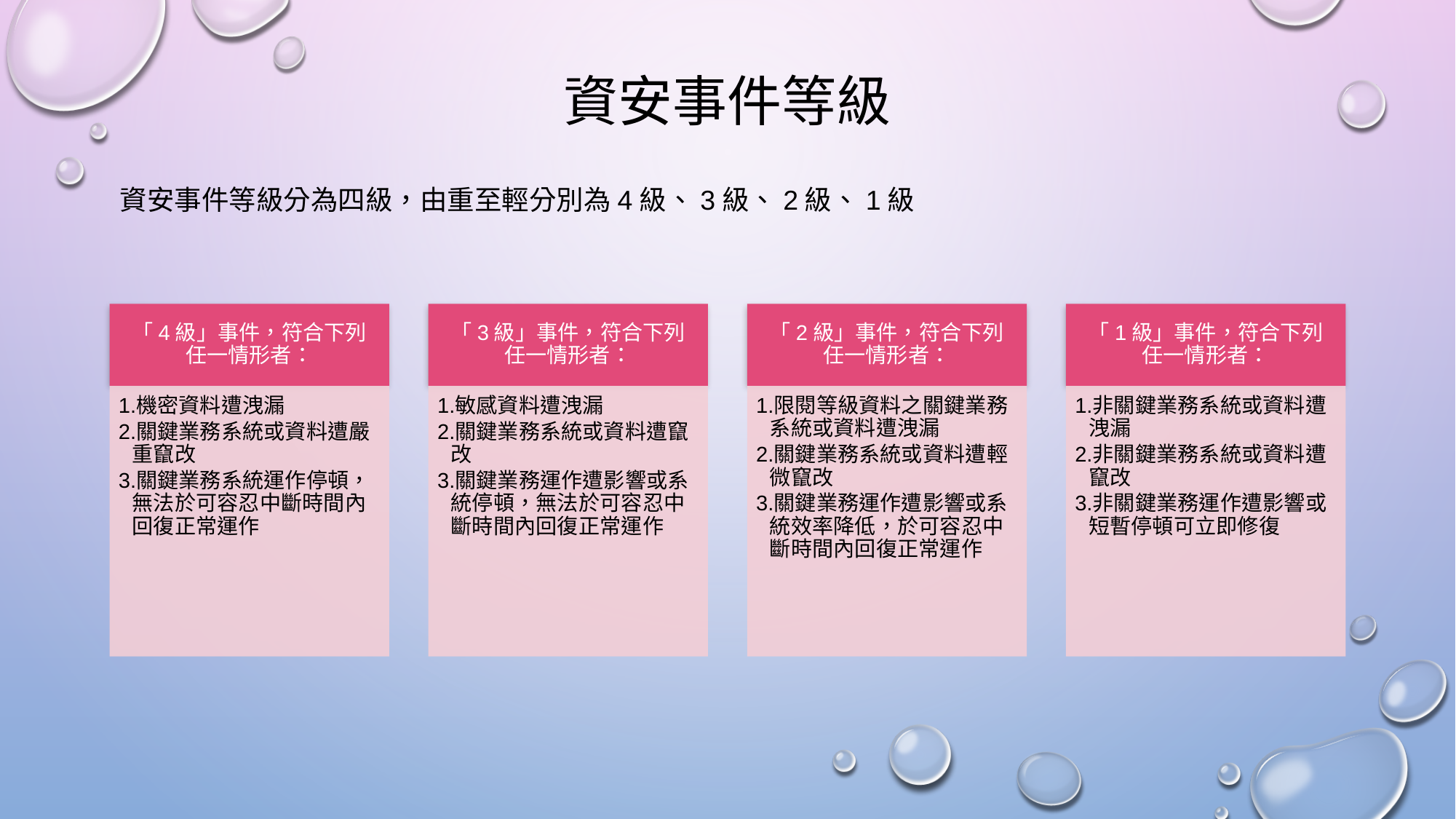

# 資安事件等級
資安事件等級分為四級，由重至輕分別為4級、3級、2級、1級

「4級」事件，符合下列任一情形者：

「3級」事件，符合下列任一情形者：

「2級」事件，符合下列任一情形者：

「1級」事件，符合下列任一情形者：

機密資料遭洩漏
關鍵業務系統或資料遭嚴重竄改
關鍵業務系統運作停頓，無法於可容忍中斷時間內回復正常運作

敏感資料遭洩漏
關鍵業務系統或資料遭竄改
關鍵業務運作遭影響或系統停頓，無法於可容忍中斷時間內回復正常運作

限閱等級資料之關鍵業務系統或資料遭洩漏
關鍵業務系統或資料遭輕微竄改
關鍵業務運作遭影響或系統效率降低，於可容忍中斷時間內回復正常運作

非關鍵業務系統或資料遭洩漏
非關鍵業務系統或資料遭竄改
非關鍵業務運作遭影響或短暫停頓可立即修復